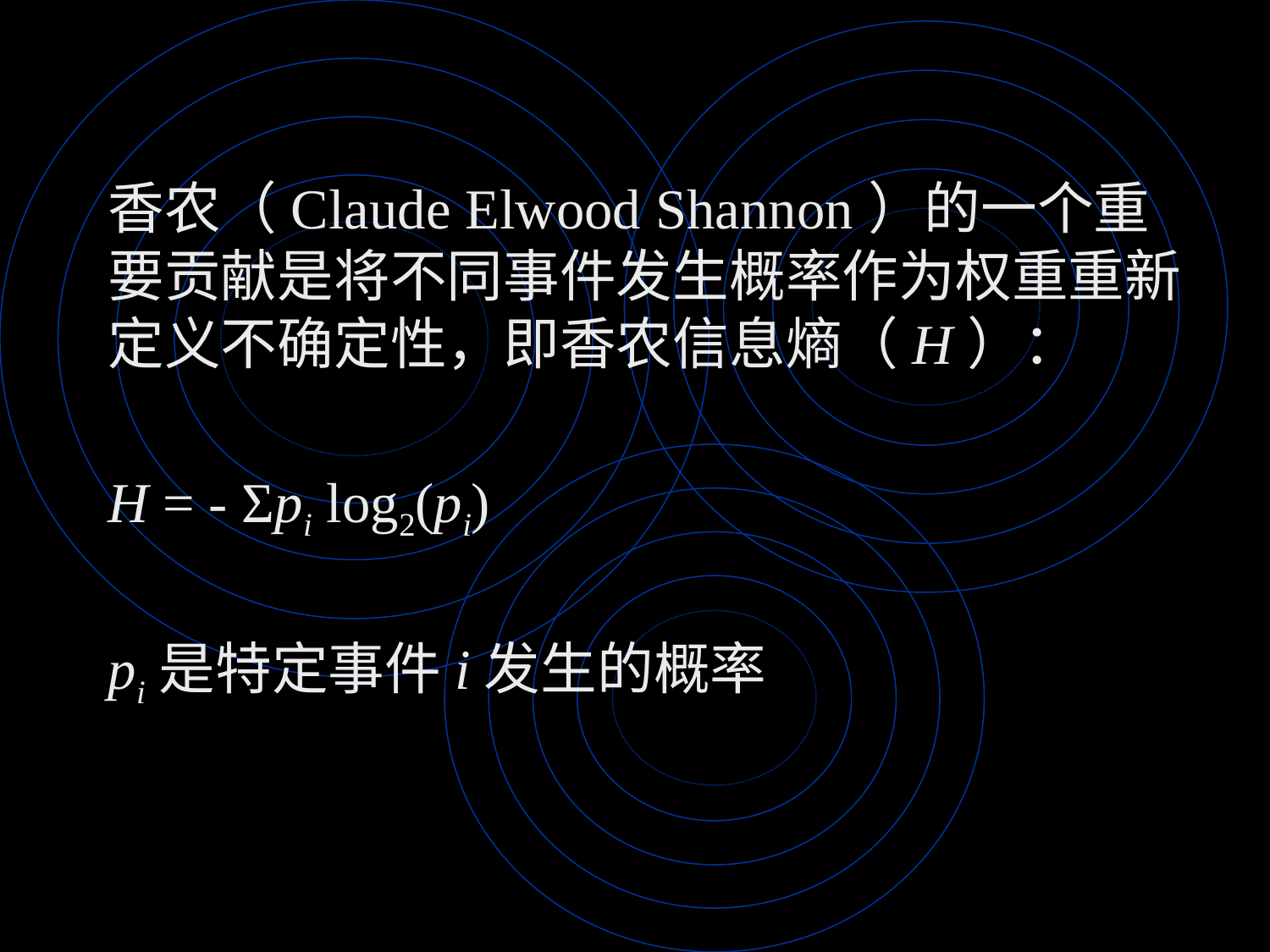

香农（Claude Elwood Shannon）的一个重要贡献是将不同事件发生概率作为权重重新定义不确定性，即香农信息熵（H）：

H = - Σpi log2(pi)

pi是特定事件i发生的概率